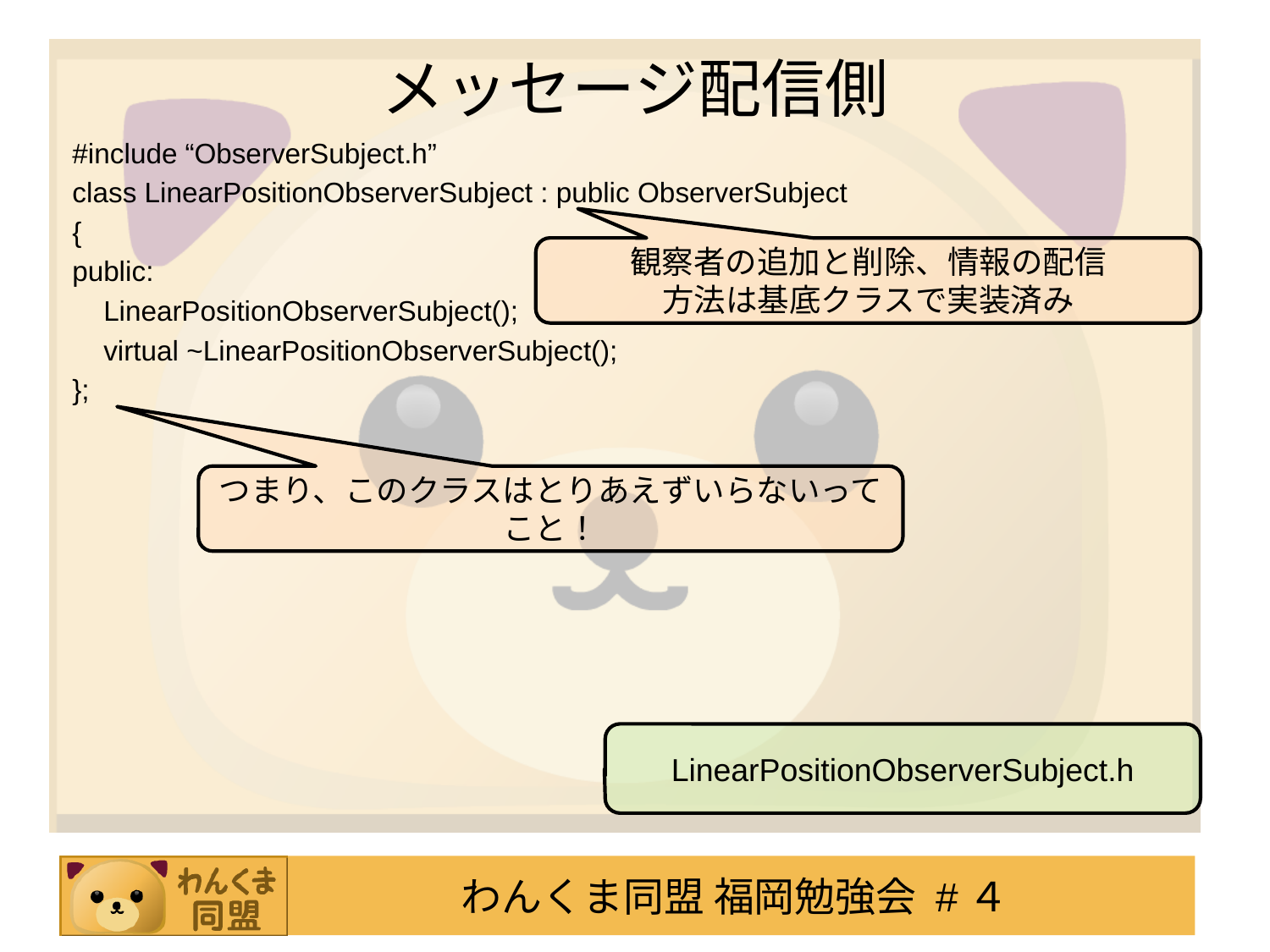

# メッセージ配信側
#include “ObserverSubject.h”
class LinearPositionObserverSubject : public ObserverSubject
{
public:
    LinearPositionObserverSubject();
    virtual ~LinearPositionObserverSubject();
};
観察者の追加と削除、情報の配信
方法は基底クラスで実装済み
つまり、このクラスはとりあえずいらないってこと！
LinearPositionObserverSubject.h